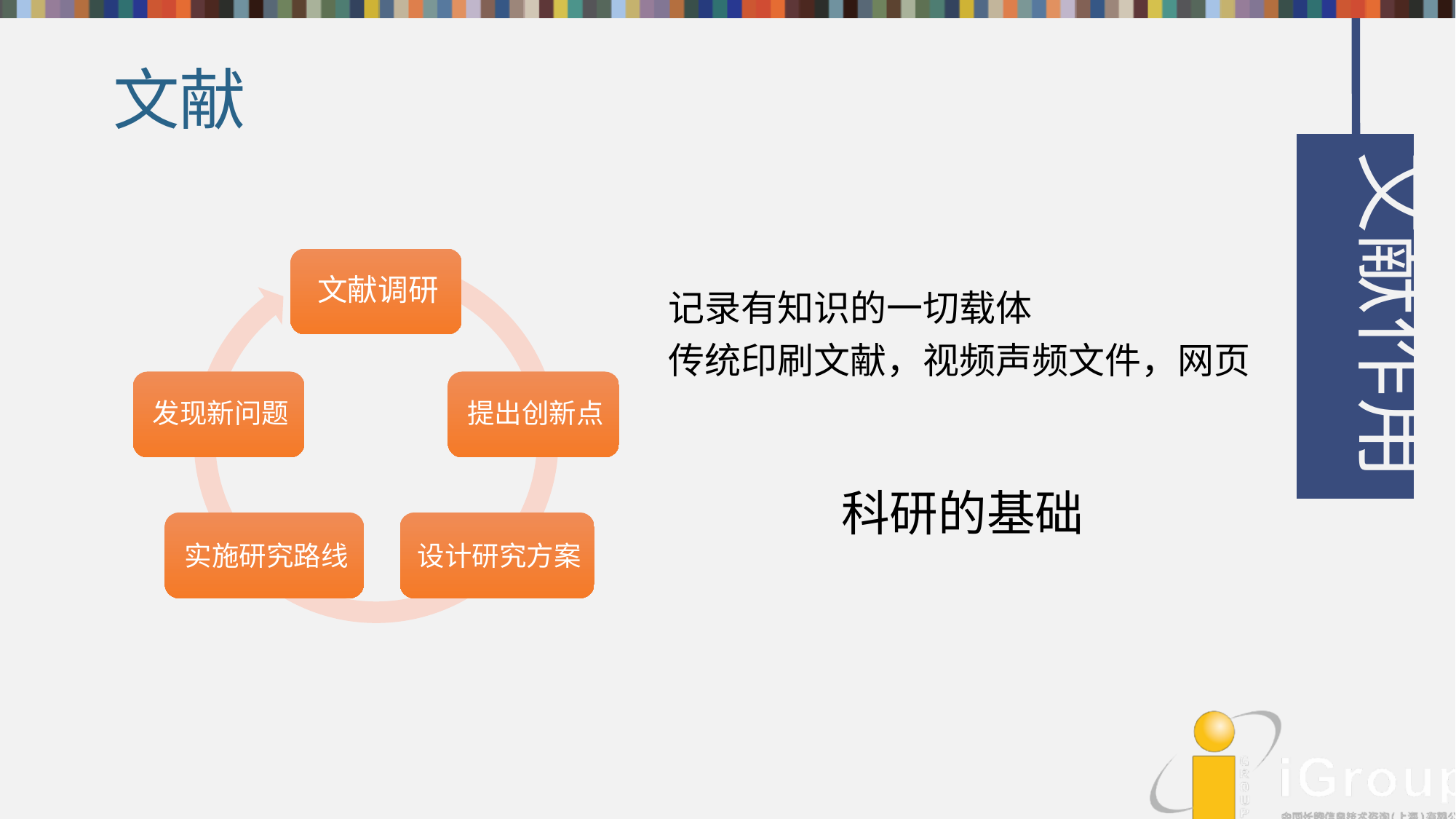

文献
文献作用
文献调研
提出创新点
设计研究方案
实施研究路线
发现新问题
记录有知识的一切载体
传统印刷文献，视频声频文件，网页
科研的基础